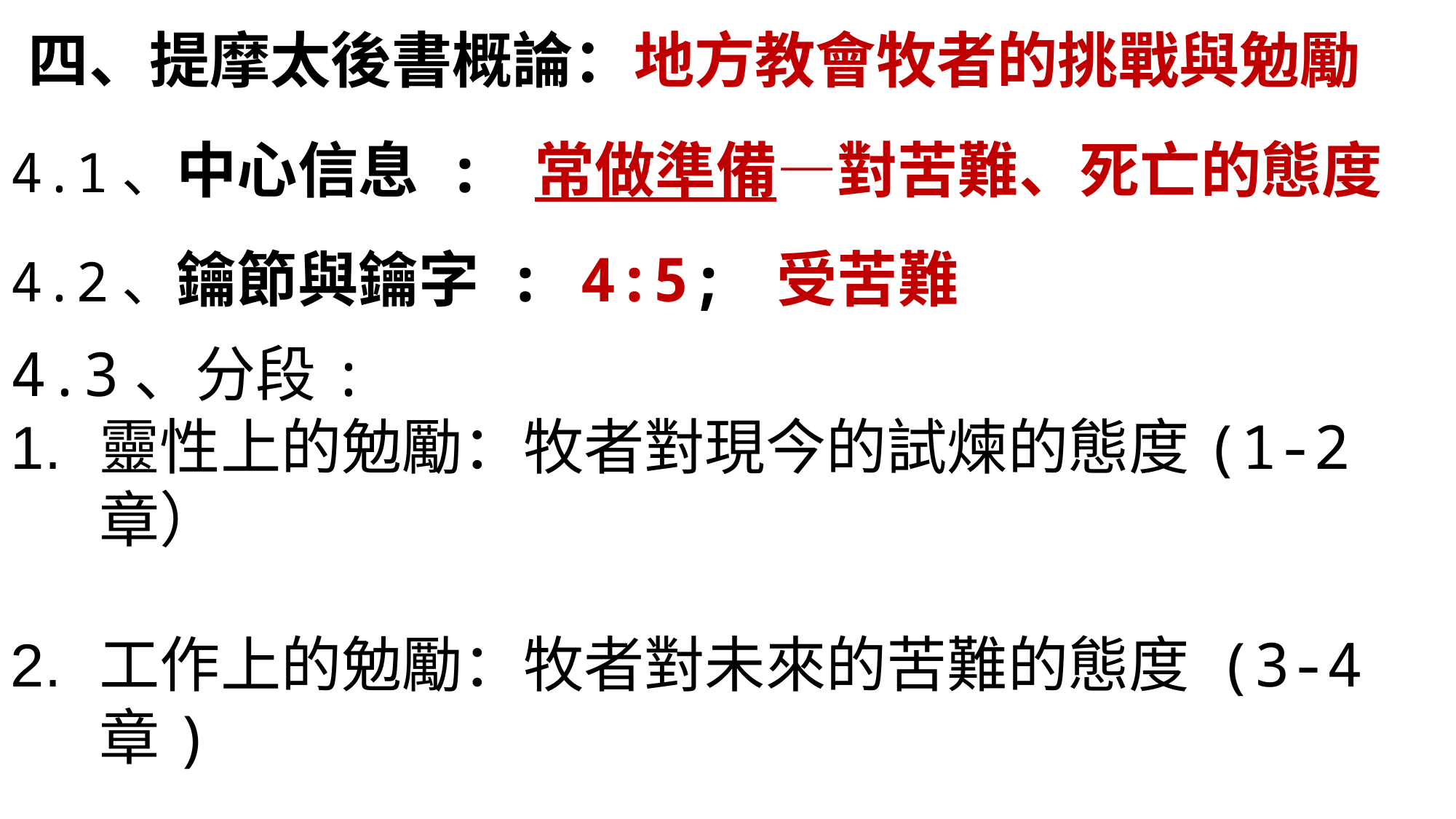

四、提摩太後書概論：地方教會牧者的挑戰與勉勵
4.1、中心信息 : 常做準備—對苦難、死亡的態度
4.2、鑰節與鑰字 : 4:5; 受苦難
4.3、分段:
靈性上的勉勵：牧者對現今的試煉的態度(1-2章）

工作上的勉勵：牧者對未來的苦難的態度 (3-4章)